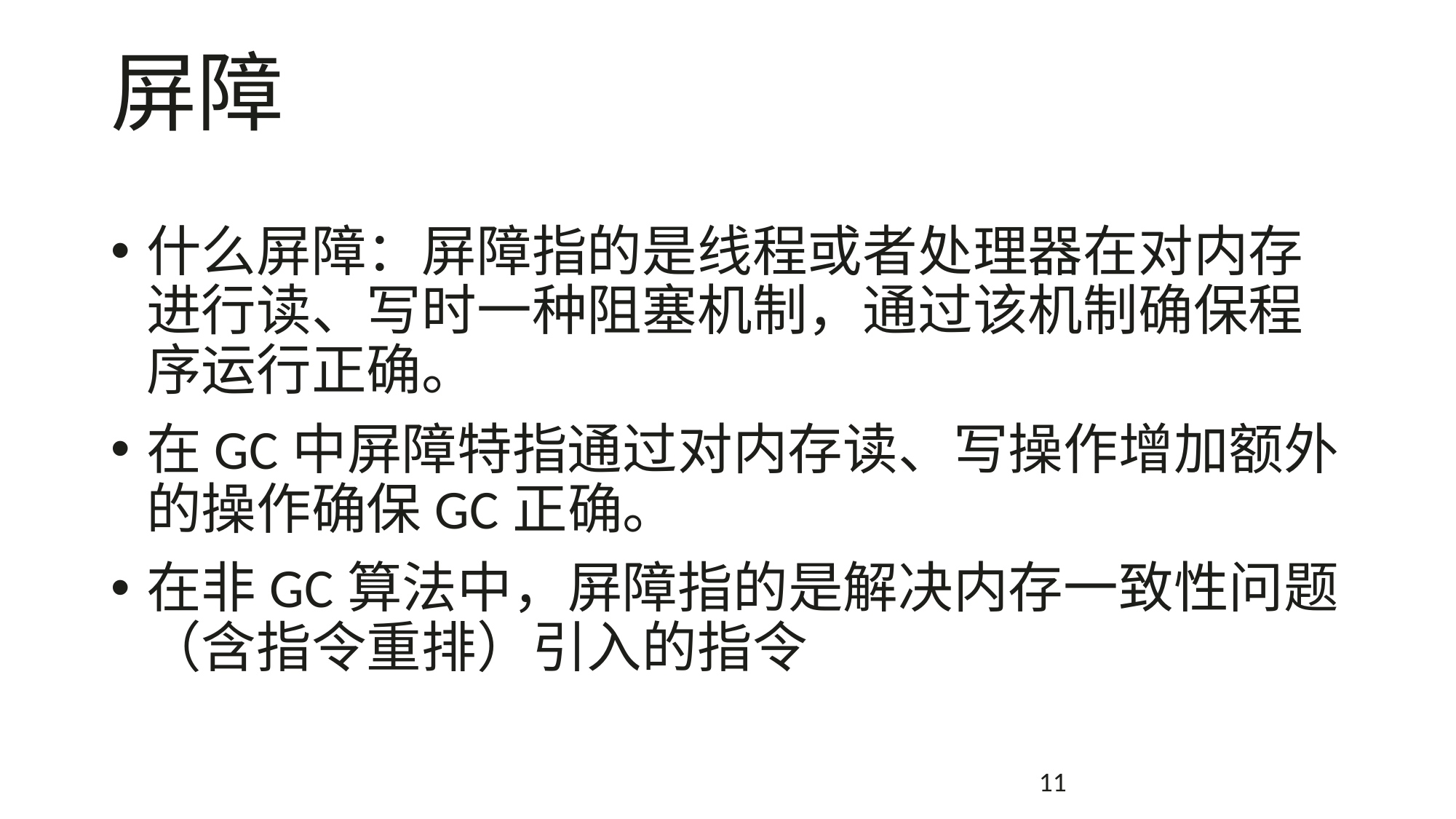

# 屏障
什么屏障：屏障指的是线程或者处理器在对内存进行读、写时一种阻塞机制，通过该机制确保程序运行正确。
在GC中屏障特指通过对内存读、写操作增加额外的操作确保GC正确。
在非GC算法中，屏障指的是解决内存一致性问题（含指令重排）引入的指令
11